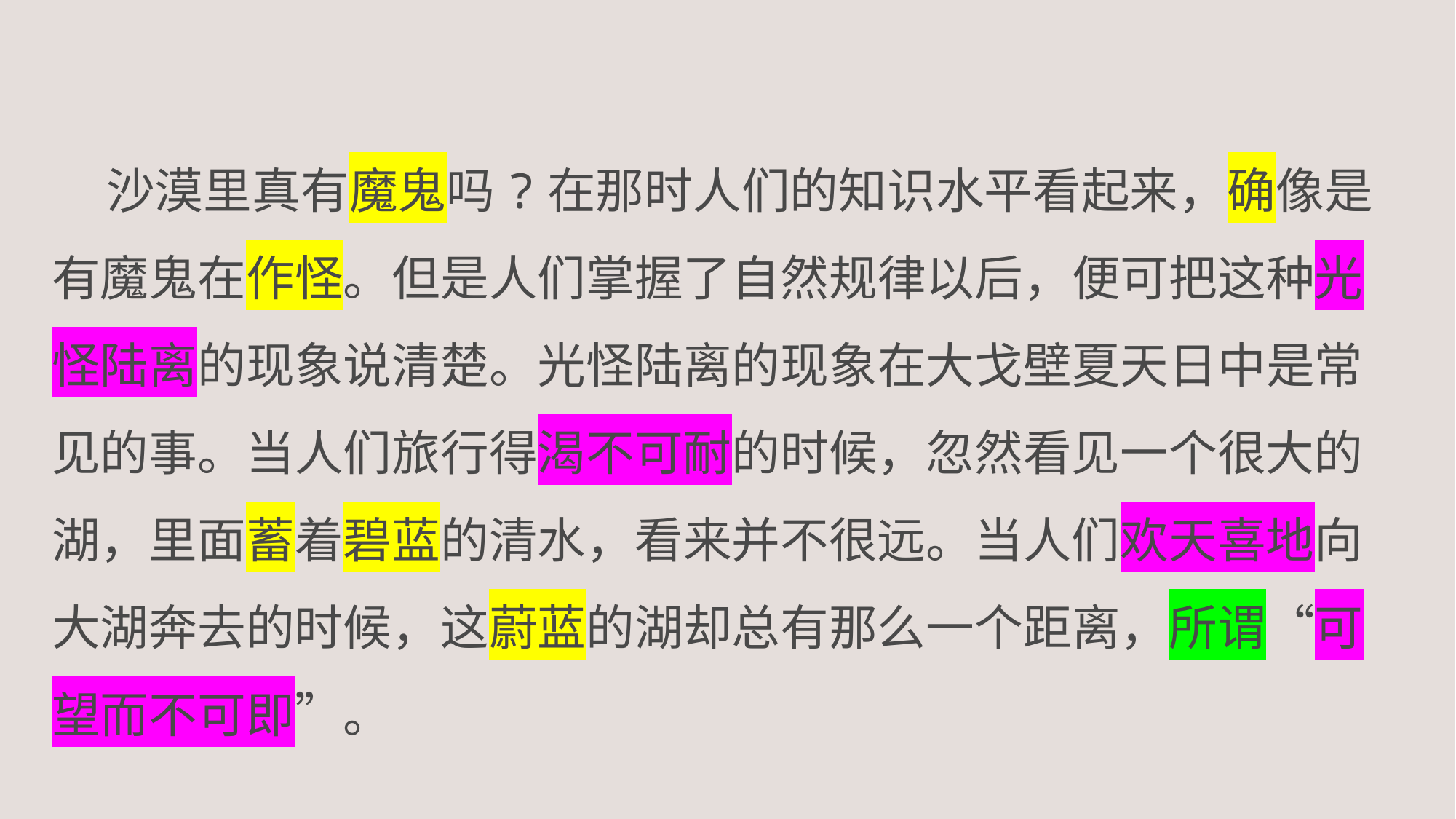

沙漠里真有魔鬼吗?在那时人们的知识水平看起来，确像是有魔鬼在作怪。但是人们掌握了自然规律以后，便可把这种光怪陆离的现象说清楚。光怪陆离的现象在大戈壁夏天日中是常见的事。当人们旅行得渴不可耐的时候，忽然看见一个很大的湖，里面蓄着碧蓝的清水，看来并不很远。当人们欢天喜地向大湖奔去的时候，这蔚蓝的湖却总有那么一个距离，所谓“可望而不可即”。